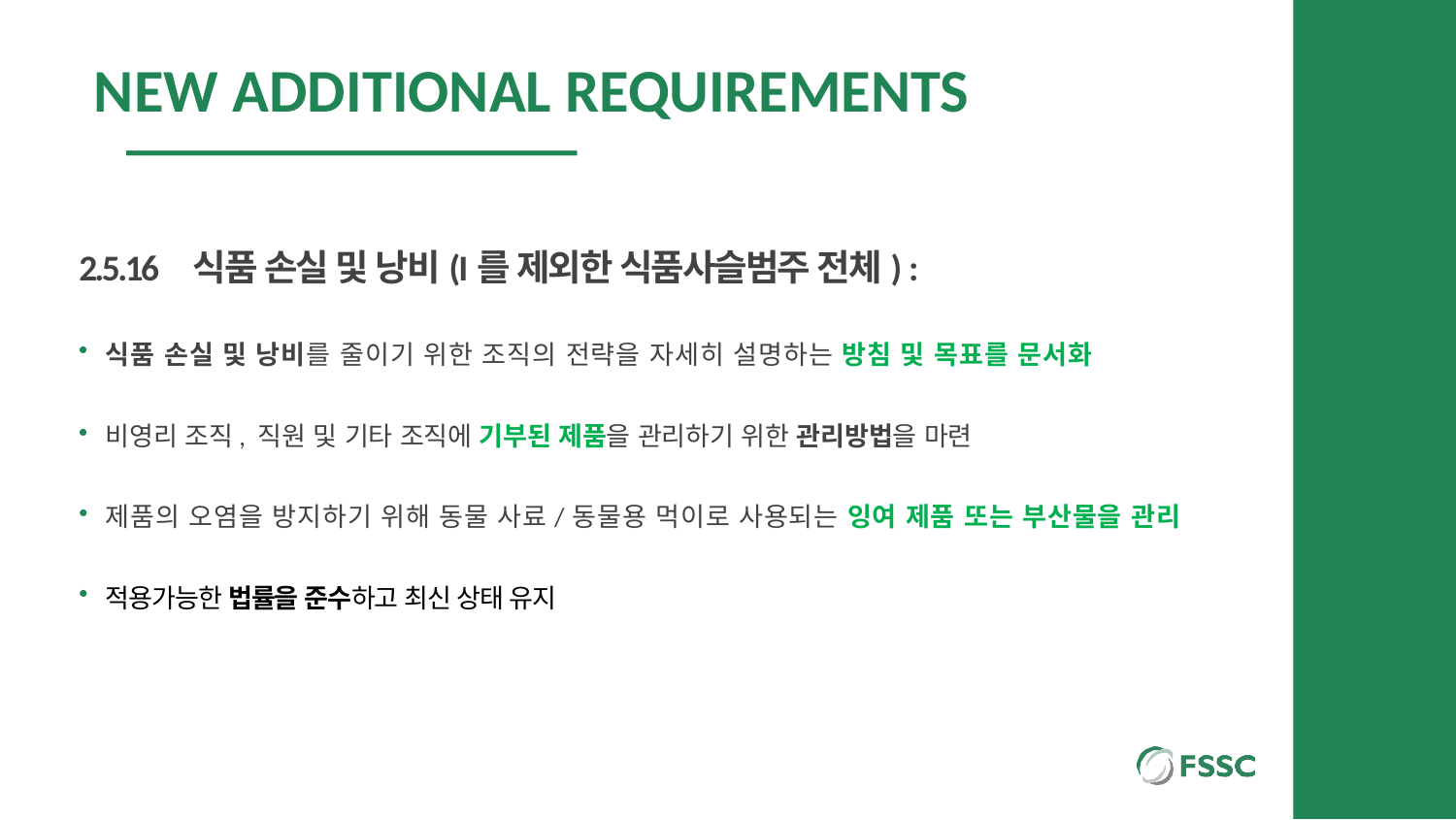

# NEW ADDITIONAL REQUIREMENTS
2.5.16   식품 손실 및 낭비(I를 제외한 식품사슬범주 전체) :
식품 손실 및 낭비를 줄이기 위한 조직의 전략을 자세히 설명하는 방침 및 목표를 문서화
비영리 조직, 직원 및 기타 조직에 기부된 제품을 관리하기 위한 관리방법을 마련
제품의 오염을 방지하기 위해 동물 사료/동물용 먹이로 사용되는 잉여 제품 또는 부산물을 관리
적용가능한 법률을 준수하고 최신 상태 유지